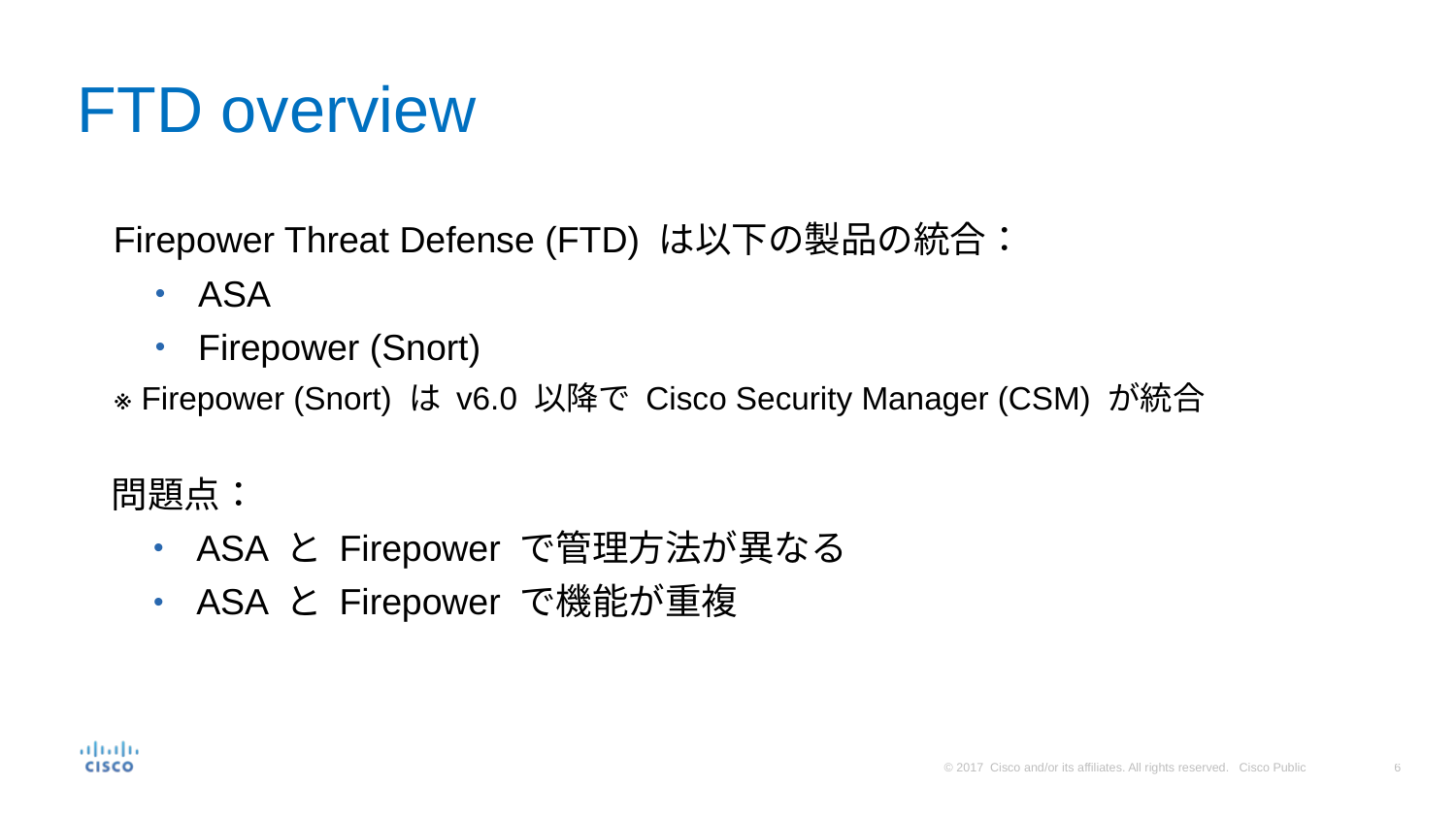

# FTD overview
Firepower Threat Defense (FTD) は以下の製品の統合：
ASA
Firepower (Snort)
※ Firepower (Snort) は v6.0 以降で Cisco Security Manager (CSM) が統合
問題点：
ASA と Firepower で管理方法が異なる
ASA と Firepower で機能が重複